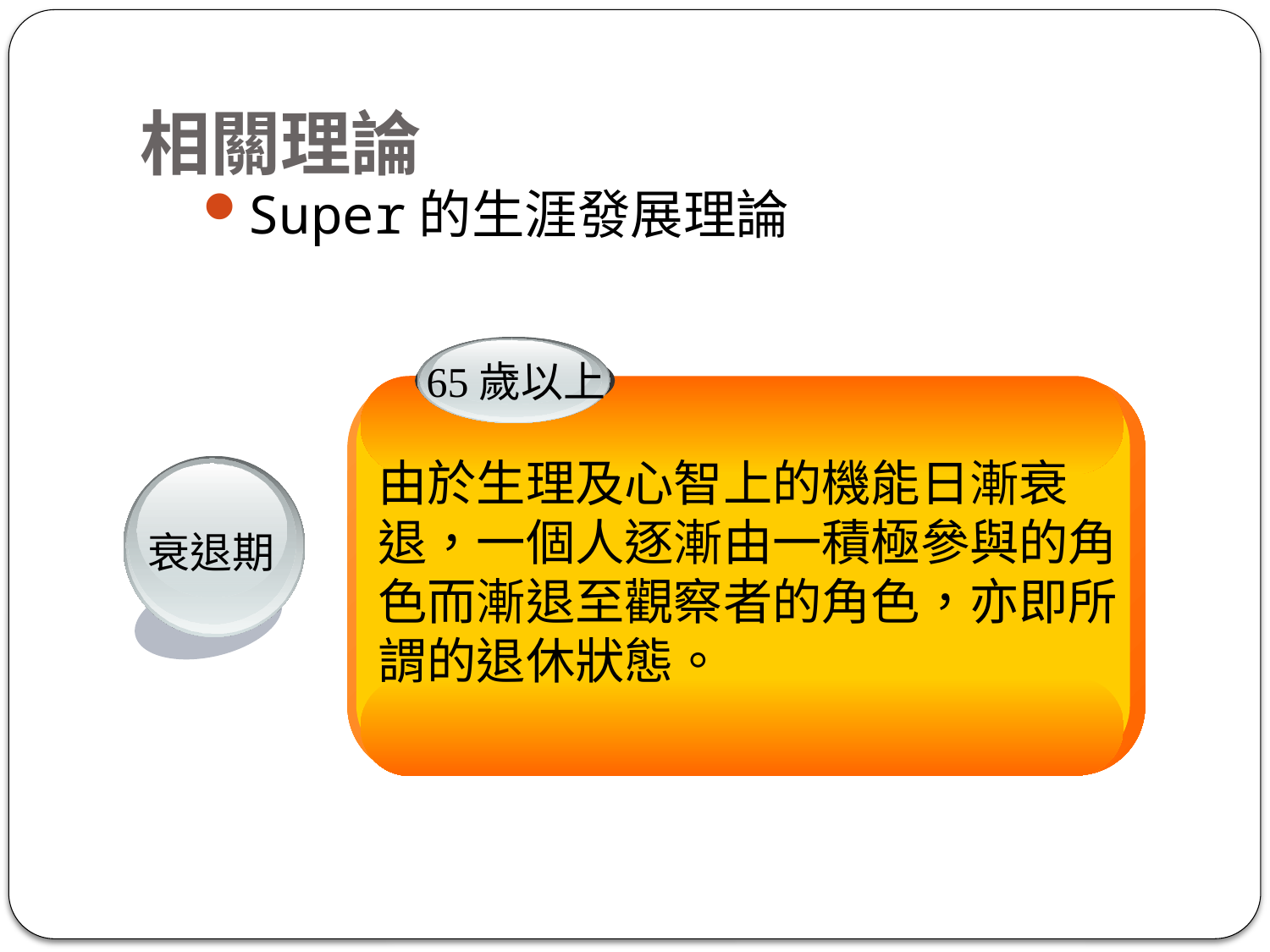

相關理論
Super的生涯發展理論

65歲以上

由於生理及心智上的機能日漸衰退，一個人逐漸由一積極參與的角色而漸退至觀察者的角色，亦即所謂的退休狀態。

衰退期